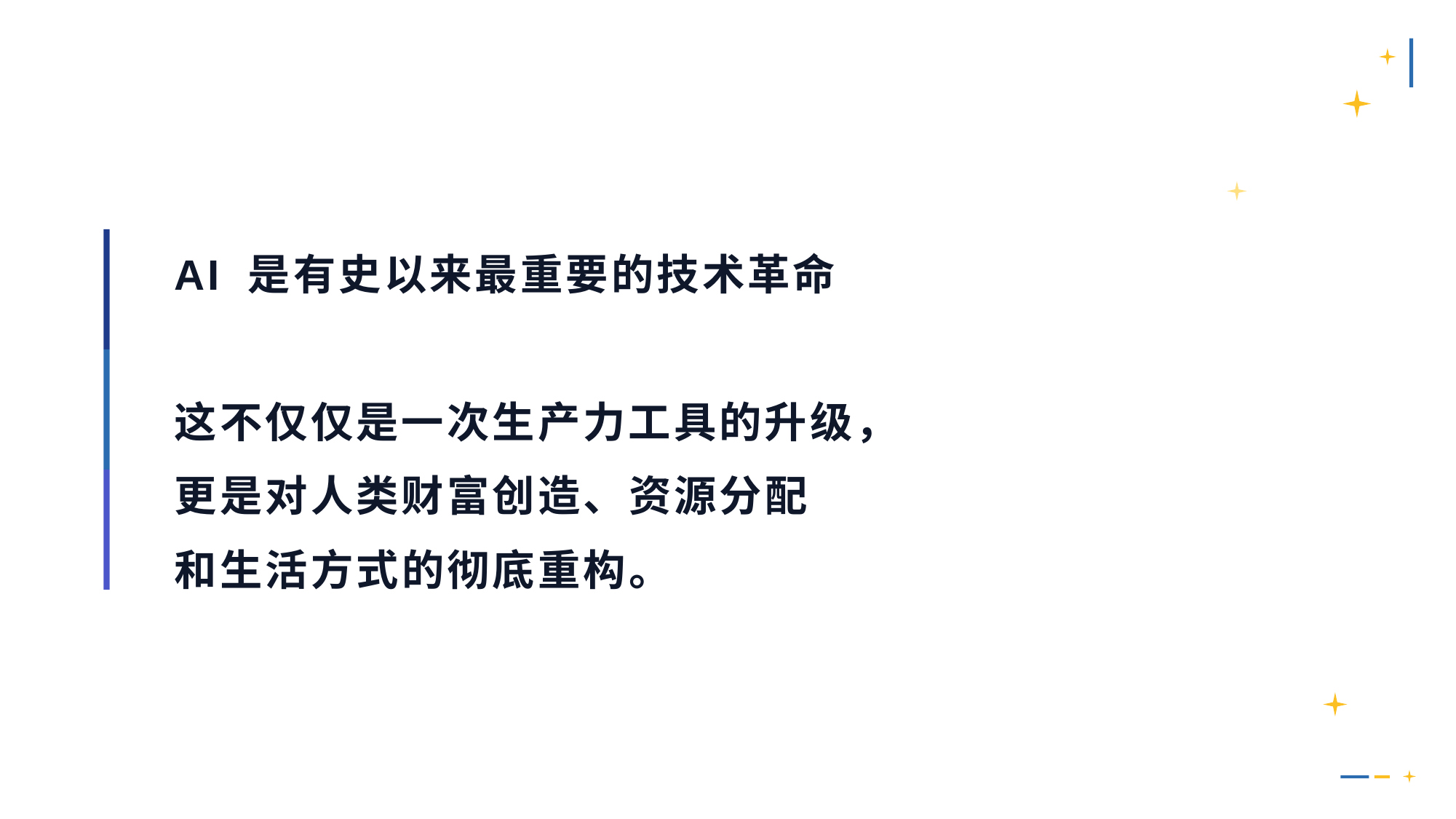

AI 是有史以来最重要的技术革命

这不仅仅是一次生产力工具的升级，
更是对人类财富创造、资源分配
和生活方式的彻底重构。